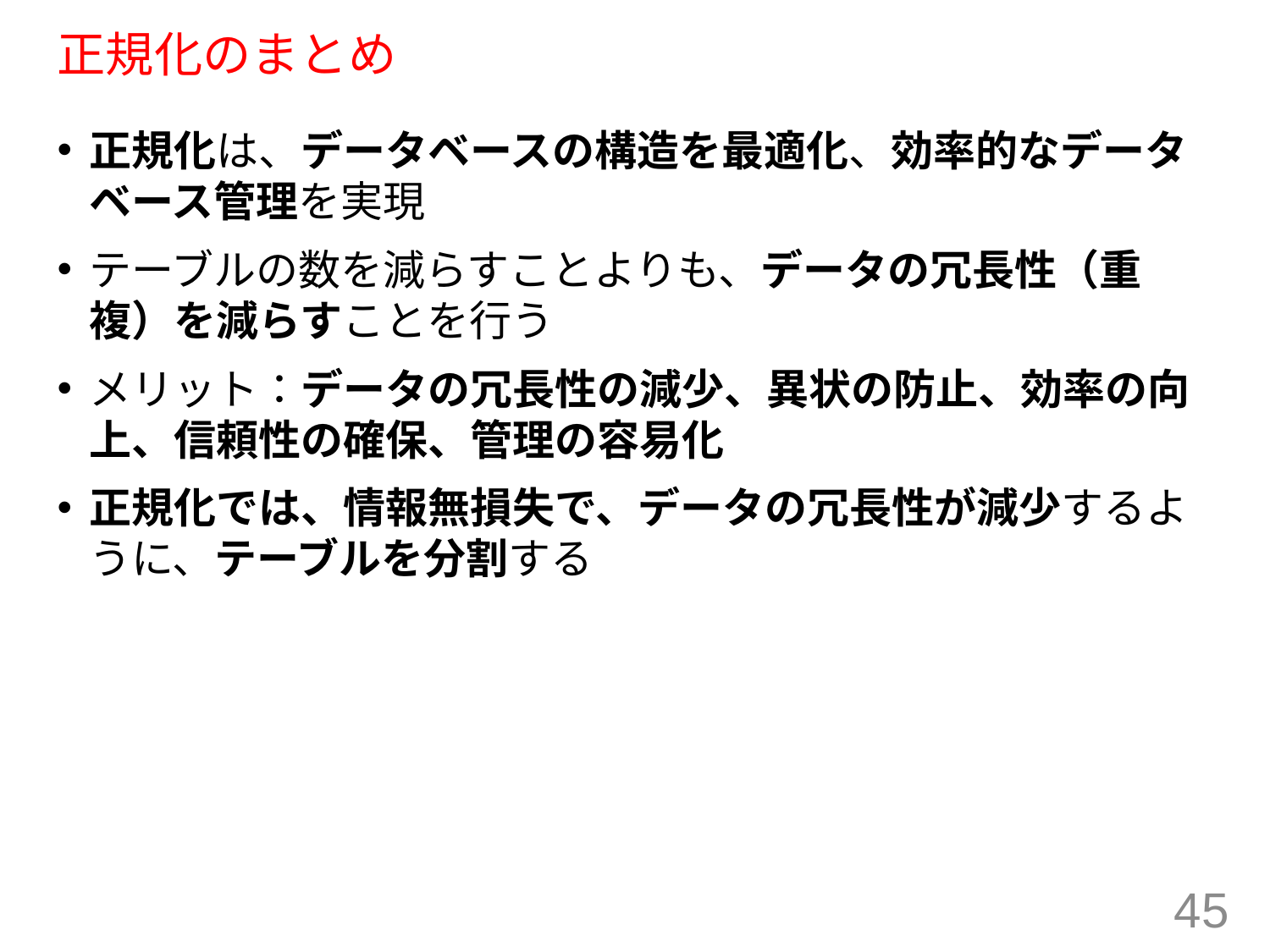

# 正規化のまとめ
正規化は、データベースの構造を最適化、効率的なデータベース管理を実現
テーブルの数を減らすことよりも、データの冗長性（重複）を減らすことを行う
メリット：データの冗長性の減少、異状の防止、効率の向上、信頼性の確保、管理の容易化
正規化では、情報無損失で、データの冗長性が減少するように、テーブルを分割する

45